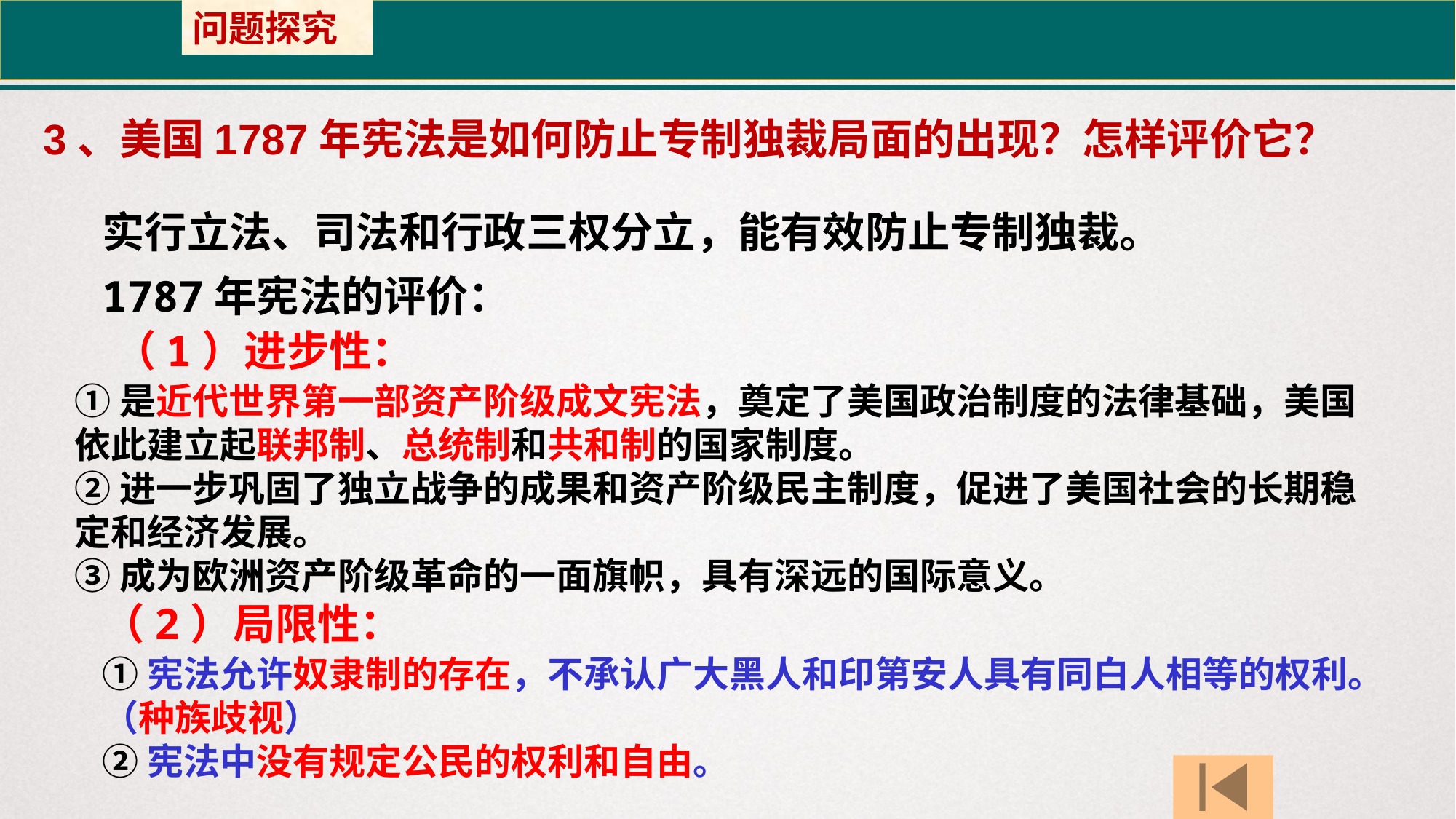

问题探究
3、美国1787年宪法是如何防止专制独裁局面的出现？怎样评价它？
实行立法、司法和行政三权分立，能有效防止专制独裁。
1787年宪法的评价：
（1）进步性：
①是近代世界第一部资产阶级成文宪法，奠定了美国政治制度的法律基础，美国依此建立起联邦制、总统制和共和制的国家制度。
②进一步巩固了独立战争的成果和资产阶级民主制度，促进了美国社会的长期稳定和经济发展。
③成为欧洲资产阶级革命的一面旗帜，具有深远的国际意义。
（2）局限性：
①宪法允许奴隶制的存在，不承认广大黑人和印第安人具有同白人相等的权利。（种族歧视）
②宪法中没有规定公民的权利和自由。